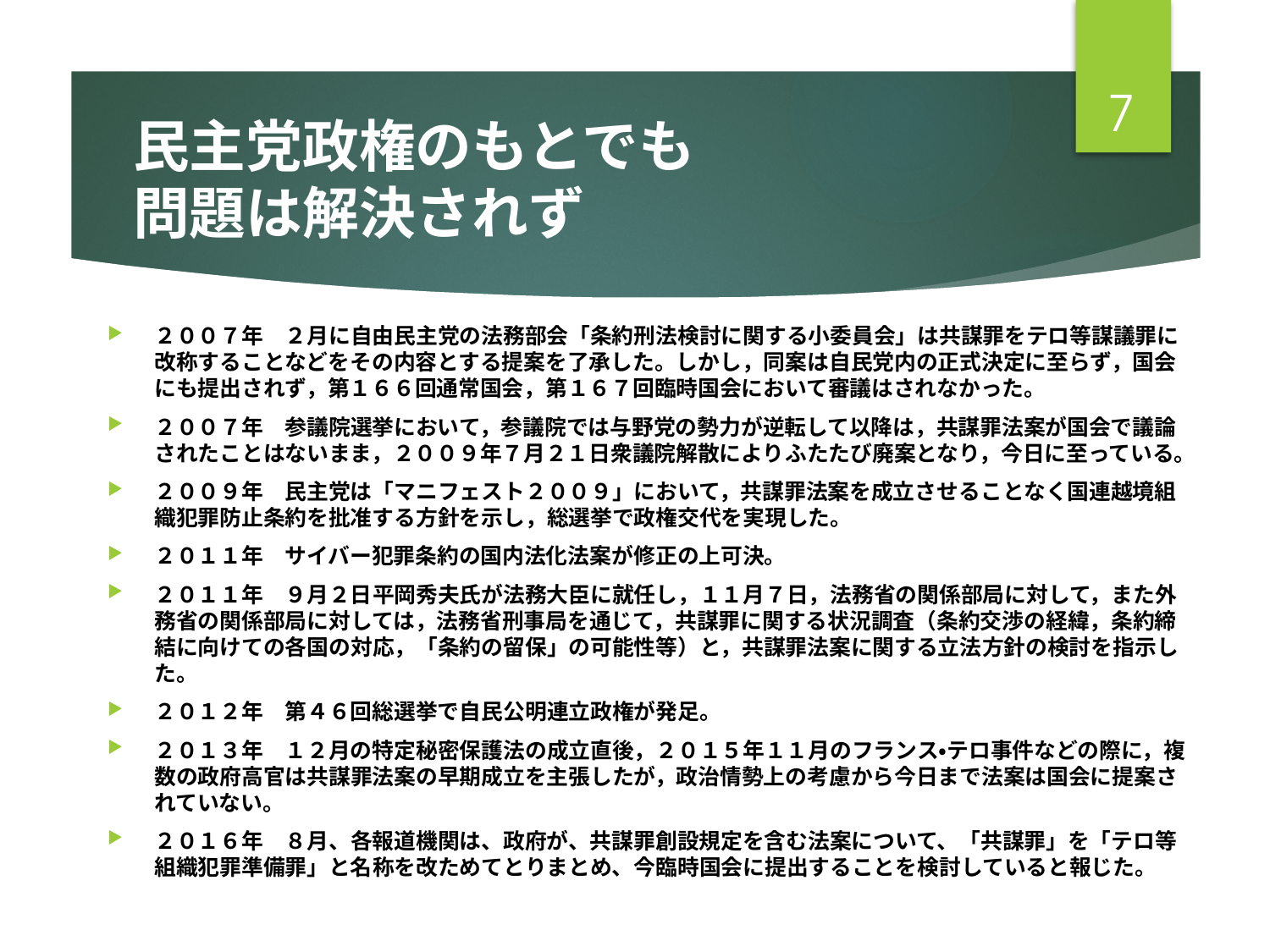

7
# 民主党政権のもとでも 問題は解決されず
２００７年　２月に自由民主党の法務部会「条約刑法検討に関する小委員会」は共謀罪をテロ等謀議罪に改称することなどをその内容とする提案を了承した。しかし，同案は自民党内の正式決定に至らず，国会にも提出されず，第１６６回通常国会，第１６７回臨時国会において審議はされなかった。
２００７年　参議院選挙において，参議院では与野党の勢力が逆転して以降は，共謀罪法案が国会で議論されたことはないまま，２００９年７月２１日衆議院解散によりふたたび廃案となり，今日に至っている。
２００９年　民主党は「マニフェスト２００９」において，共謀罪法案を成立させることなく国連越境組織犯罪防止条約を批准する方針を示し，総選挙で政権交代を実現した。
２０１１年　サイバー犯罪条約の国内法化法案が修正の上可決。
２０１１年　９月２日平岡秀夫氏が法務大臣に就任し，１１月７日，法務省の関係部局に対して，また外務省の関係部局に対しては，法務省刑事局を通じて，共謀罪に関する状況調査（条約交渉の経緯，条約締結に向けての各国の対応，「条約の留保」の可能性等）と，共謀罪法案に関する立法方針の検討を指示した。
２０１２年　第４６回総選挙で自民公明連立政権が発足。
２０１３年　１２月の特定秘密保護法の成立直後，２０１５年１１月のフランス・テロ事件などの際に，複数の政府高官は共謀罪法案の早期成立を主張したが，政治情勢上の考慮から今日まで法案は国会に提案されていない。
２０１６年　８月、各報道機関は、政府が、共謀罪創設規定を含む法案について、「共謀罪」を「テロ等組織犯罪準備罪」と名称を改ためてとりまとめ、今臨時国会に提出することを検討していると報じた。